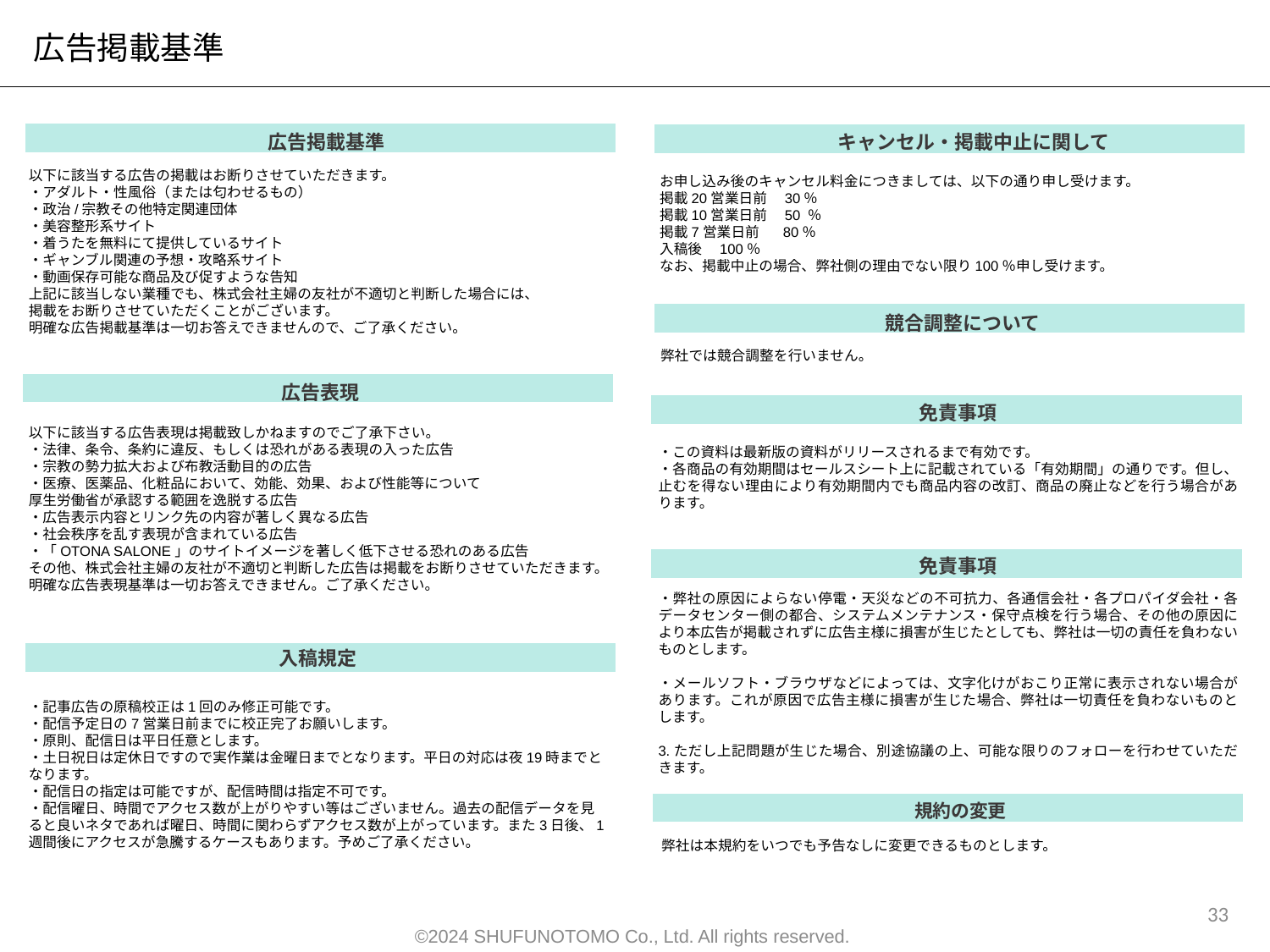

広告掲載基準
キャンセル・掲載中止に関して
広告掲載基準

以下に該当する広告の掲載はお断りさせていただきます。
・アダルト・性風俗（または匂わせるもの）
・政治/宗教その他特定関連団体
・美容整形系サイト
・着うたを無料にて提供しているサイト
・ギャンブル関連の予想・攻略系サイト
・動画保存可能な商品及び促すような告知
上記に該当しない業種でも、株式会社主婦の友社が不適切と判断した場合には、
掲載をお断りさせていただくことがございます。
明確な広告掲載基準は一切お答えできませんので、ご了承ください。
お申し込み後のキャンセル料金につきましては、以下の通り申し受けます。
掲載20営業日前　30％
掲載10営業日前　50 ％
掲載7営業日前  　80％
入稿後　100％
なお、掲載中止の場合、弊社側の理由でない限り100％申し受けます。

競合調整について
弊社では競合調整を行いません。
広告表現

免責事項

以下に該当する広告表現は掲載致しかねますのでご了承下さい。
・法律、条令、条約に違反、もしくは恐れがある表現の入った広告
・宗教の勢力拡大および布教活動目的の広告
・医療、医薬品、化粧品において、効能、効果、および性能等について
厚生労働省が承認する範囲を逸脱する広告
・広告表示内容とリンク先の内容が著しく異なる広告
・社会秩序を乱す表現が含まれている広告
・「OTONA SALONE」のサイトイメージを著しく低下させる恐れのある広告
その他、株式会社主婦の友社が不適切と判断した広告は掲載をお断りさせていただきます。
明確な広告表現基準は一切お答えできません。ご了承ください。
・この資料は最新版の資料がリリースされるまで有効です。
・各商品の有効期間はセールスシート上に記載されている「有効期間」の通りです。但し、止むを得ない理由により有効期間内でも商品内容の改訂、商品の廃止などを行う場合があります。
免責事項

・弊社の原因によらない停電・天災などの不可抗力、各通信会社・各プロパイダ会社・各データセンター側の都合、システムメンテナンス・保守点検を行う場合、その他の原因により本広告が掲載されずに広告主様に損害が生じたとしても、弊社は一切の責任を負わないものとします。

・メールソフト・ブラウザなどによっては、文字化けがおこり正常に表示されない場合があります。これが原因で広告主様に損害が生じた場合、弊社は一切責任を負わないものとします。

3.ただし上記問題が生じた場合、別途協議の上、可能な限りのフォローを行わせていただきます。
入稿規定

・記事広告の原稿校正は1回のみ修正可能です。
・配信予定日の7営業日前までに校正完了お願いします。
・原則、配信日は平日任意とします。
・土日祝日は定休日ですので実作業は金曜日までとなります。平日の対応は夜19時までとなります。
・配信日の指定は可能ですが、配信時間は指定不可です。
・配信曜日、時間でアクセス数が上がりやすい等はございません。過去の配信データを見ると良いネタであれば曜日、時間に関わらずアクセス数が上がっています。また3日後、1週間後にアクセスが急騰するケースもあります。予めご了承ください。
規約の変更

弊社は本規約をいつでも予告なしに変更できるものとします。